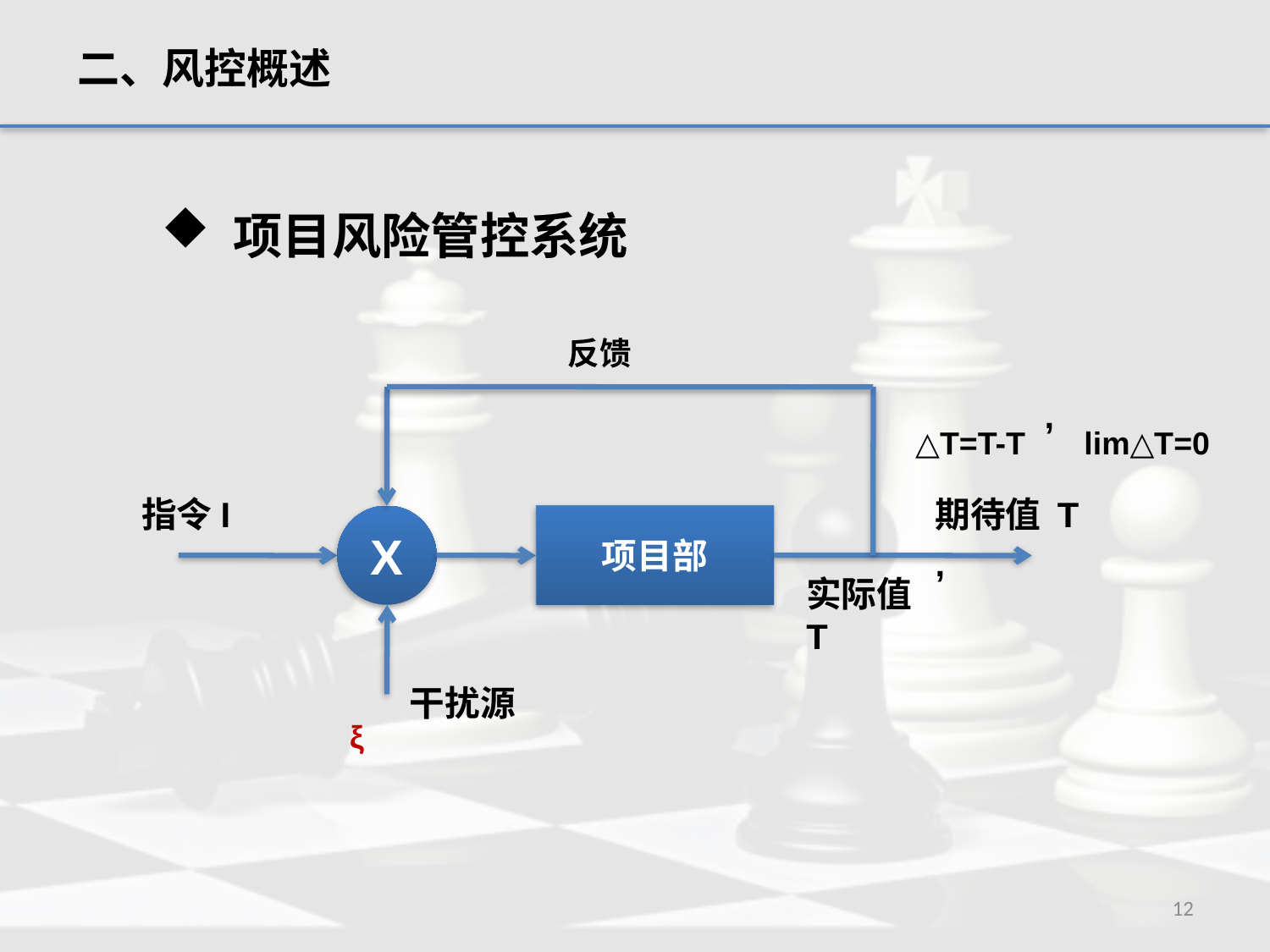

二、风控概述
 项目风险管控系统
反馈
,
△T=T-T
lim△T=0
指令I
期待值 T
X
项目部
,
实际值T
       ξ
干扰源

12